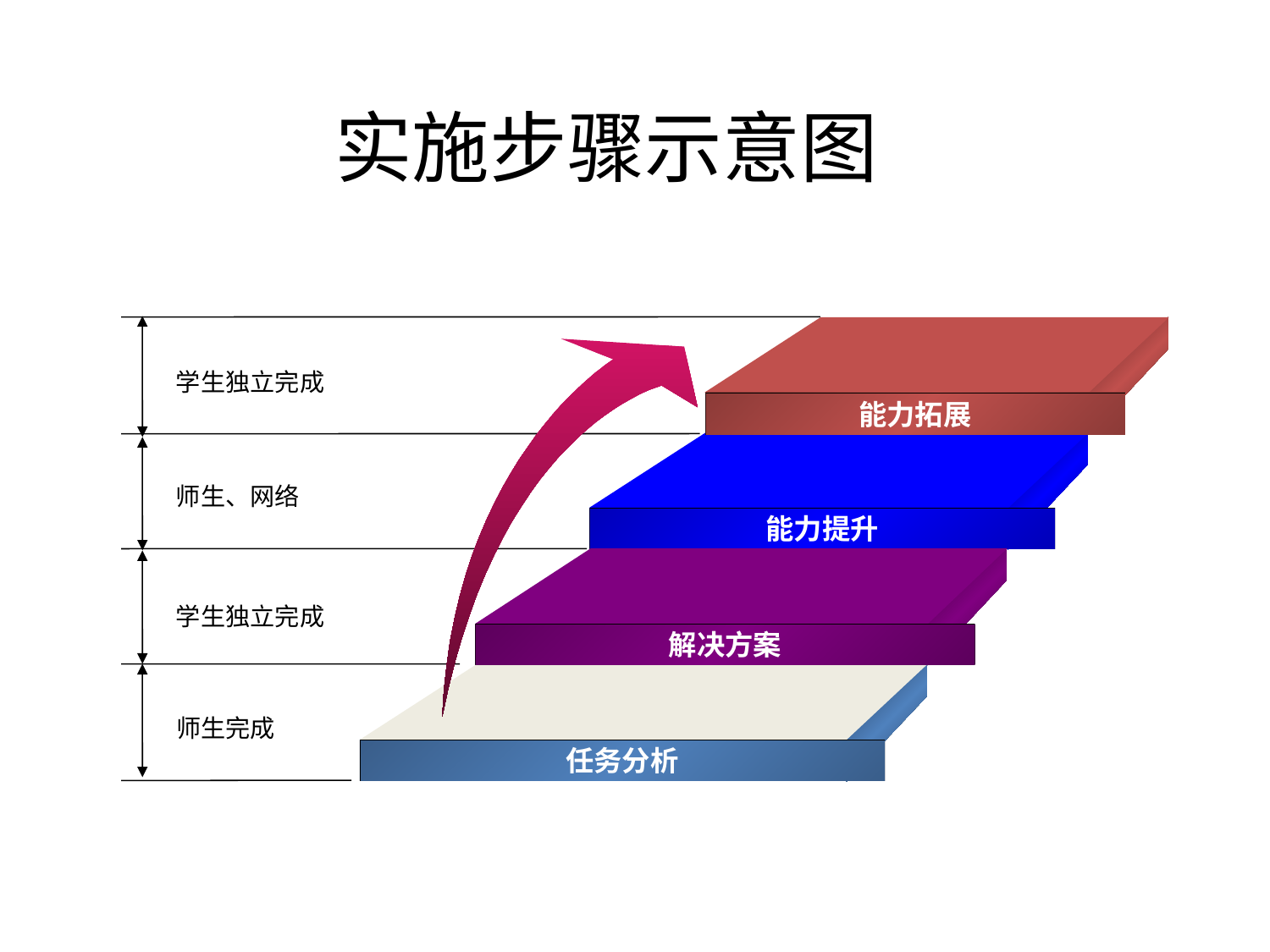

实施步骤示意图

学生独立完成
能力拓展

师生、网络
能力提升

学生独立完成
解决方案

师生完成
任务分析